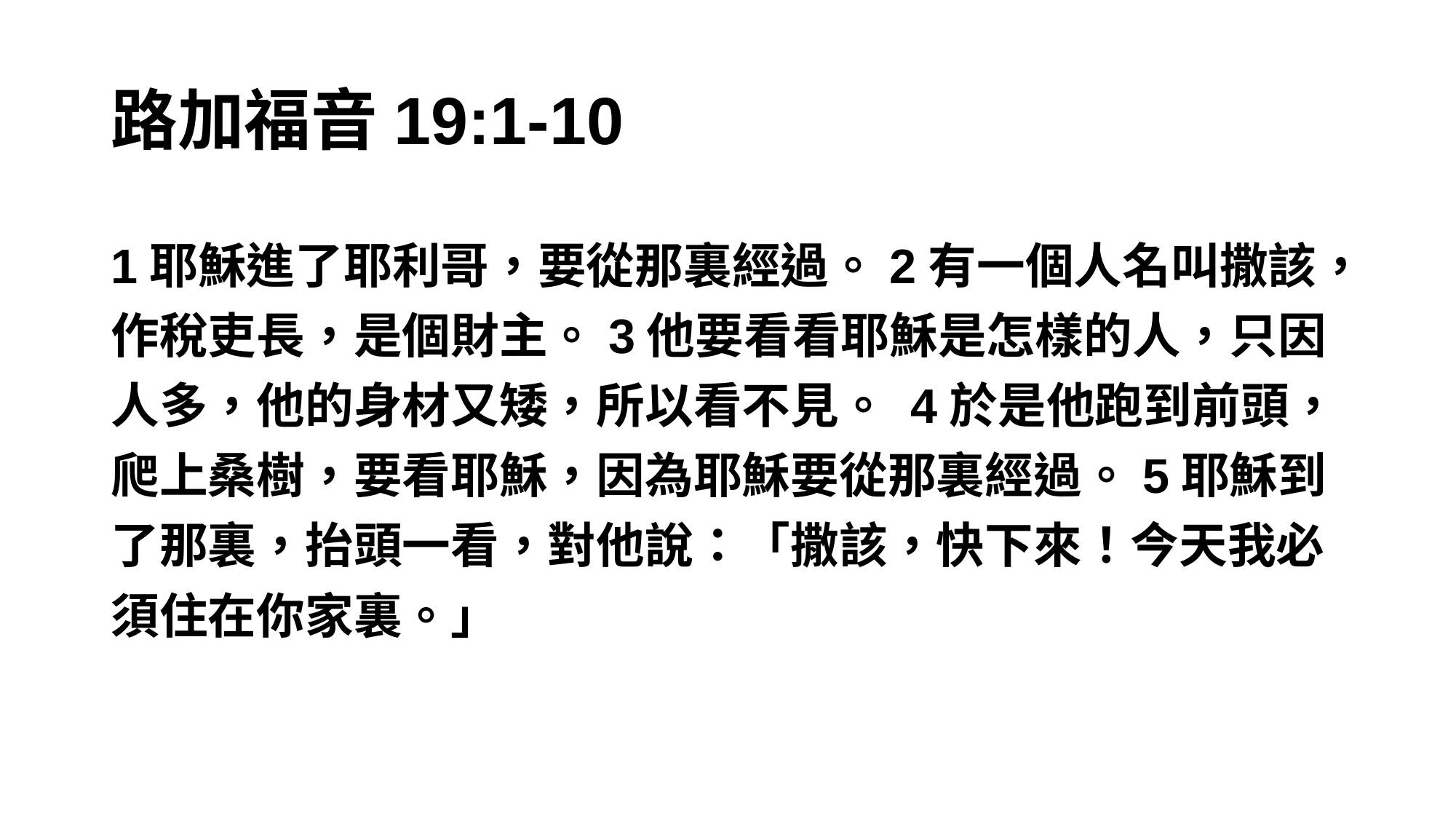

# 路加福音19:1-10
1耶穌進了耶利哥，要從那裏經過。2有一個人名叫撒該，作稅吏長，是個財主。3他要看看耶穌是怎樣的人，只因人多，他的身材又矮，所以看不見。 4於是他跑到前頭，爬上桑樹，要看耶穌，因為耶穌要從那裏經過。5耶穌到了那裏，抬頭一看，對他說：「撒該，快下來！今天我必須住在你家裏。」